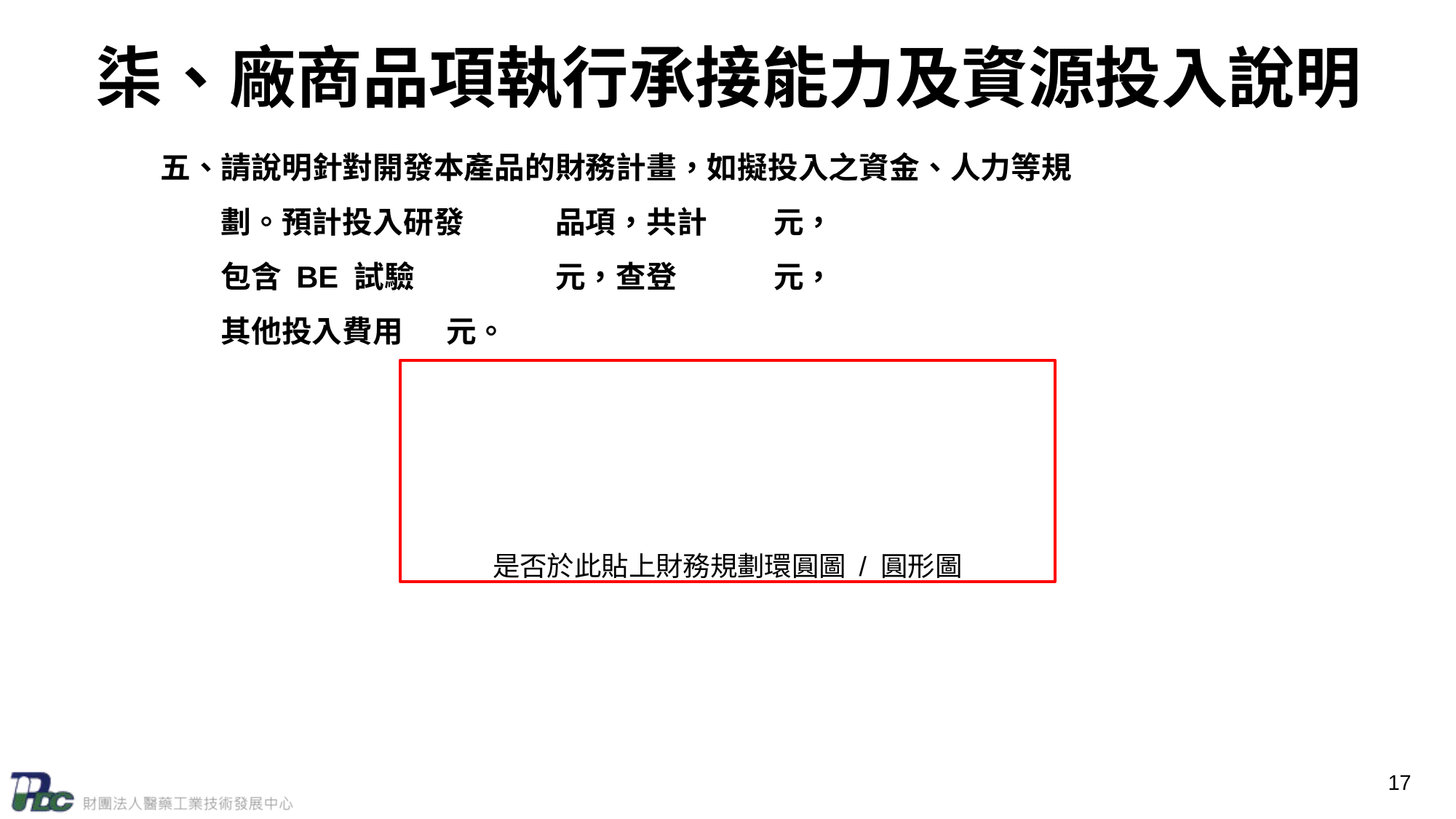

# 柒、廠商品項執行承接能力及資源投入說明
五、請說明針對開發本產品的財務計畫，如擬投入之資金、人力等規劃。預計投入研發 	 品項，共計 	 元，
包含BE 試驗 		 元，查登 	 元，其他投入費用 	 元。

是否於此貼上財務規劃環圓圖 / 圓形圖
17